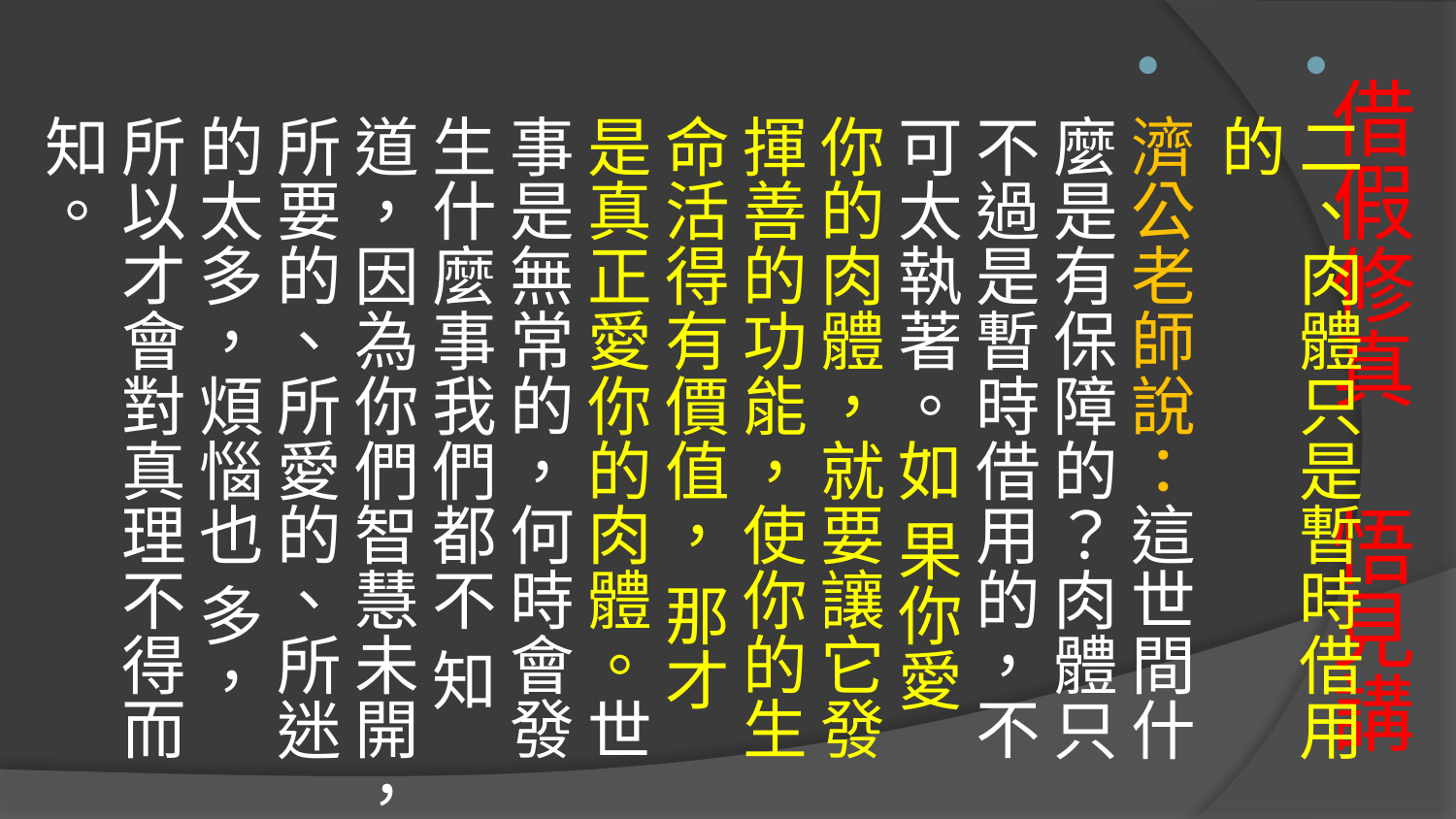

二、肉體只是暫時借用的
濟公老師說：這世間什麼是有保障的？肉體只不過是暫時借用的，不可太執著。如 果你愛你的肉體，就要讓它發揮善的功能，使你的生命活得有價值， 那才是真正愛你的肉體。世事是無常的，何時會發生什麼事我們都不 知道，因為你們智慧未開，所要的、所愛的、所迷的太多，煩惱也 多，所以才會對真理不得而知。
# 借假修真     悟見講